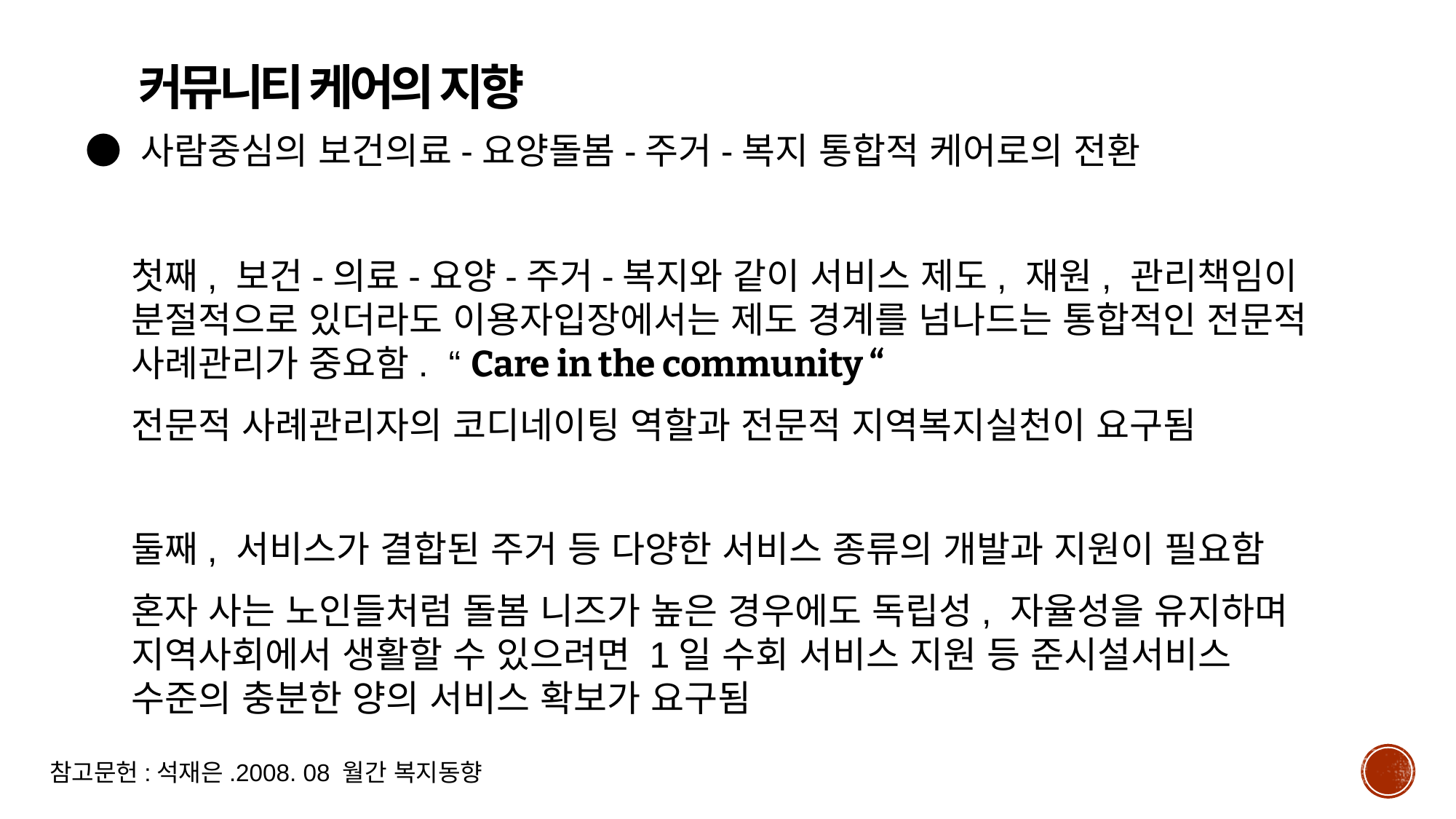

커뮤니티 케어의 지향
● 사람중심의 보건의료-요양돌봄-주거-복지 통합적 케어로의 전환

첫째, 보건-의료-요양-주거-복지와 같이 서비스 제도, 재원, 관리책임이 분절적으로 있더라도 이용자입장에서는 제도 경계를 넘나드는 통합적인 전문적 사례관리가 중요함.  “ Care in the community “
전문적 사례관리자의 코디네이팅 역할과 전문적 지역복지실천이 요구됨

둘째, 서비스가 결합된 주거 등 다양한 서비스 종류의 개발과 지원이 필요함
혼자 사는 노인들처럼 돌봄 니즈가 높은 경우에도 독립성, 자율성을 유지하며 지역사회에서 생활할 수 있으려면 1일 수회 서비스 지원 등 준시설서비스 수준의 충분한 양의 서비스 확보가 요구됨
참고문헌:석재은.2008. 08 월간 복지동향